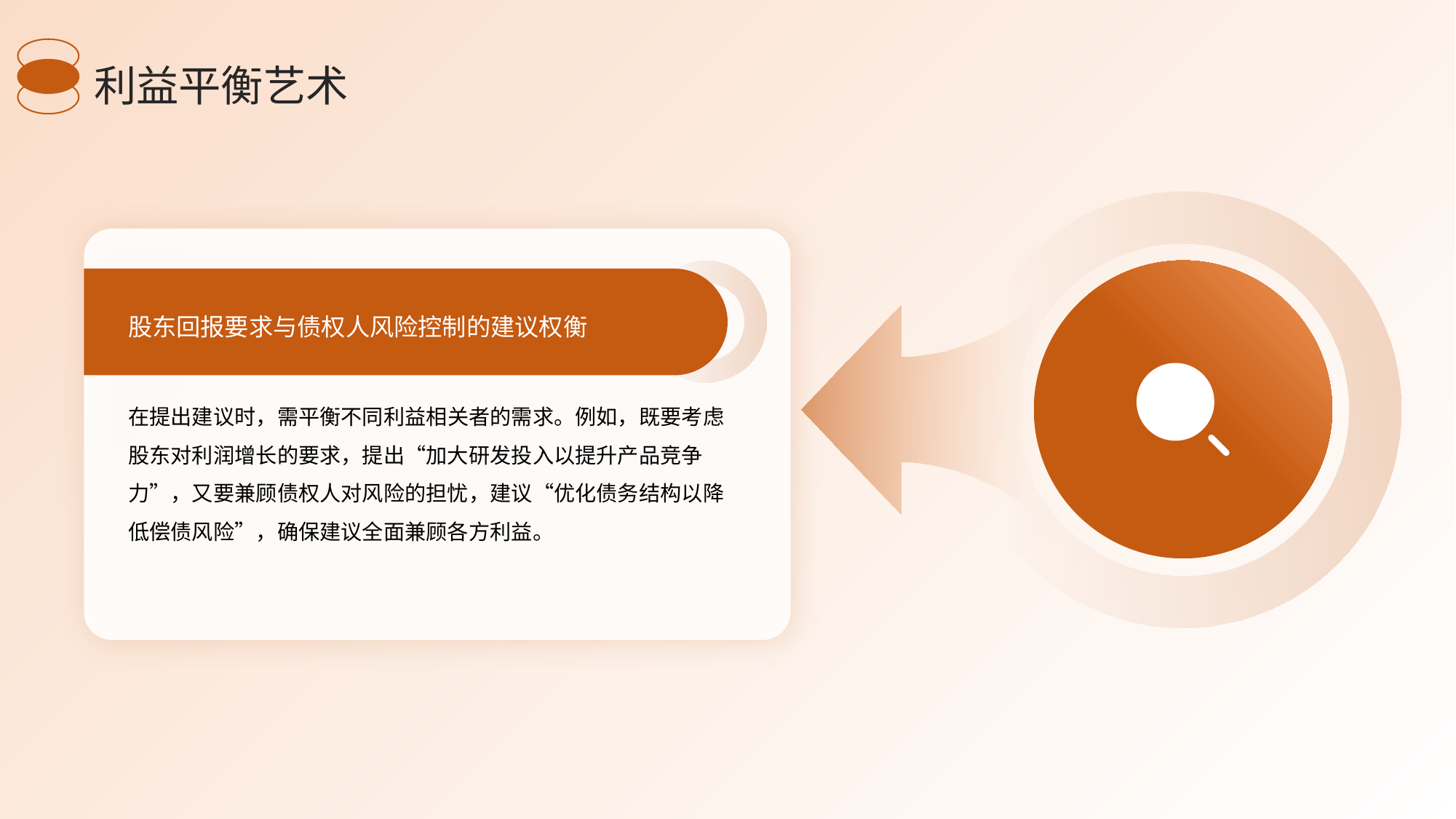

利益平衡艺术

股东回报要求与债权人风险控制的建议权衡

在提出建议时，需平衡不同利益相关者的需求。例如，既要考虑股东对利润增长的要求，提出“加大研发投入以提升产品竞争力”，又要兼顾债权人对风险的担忧，建议“优化债务结构以降低偿债风险”，确保建议全面兼顾各方利益。